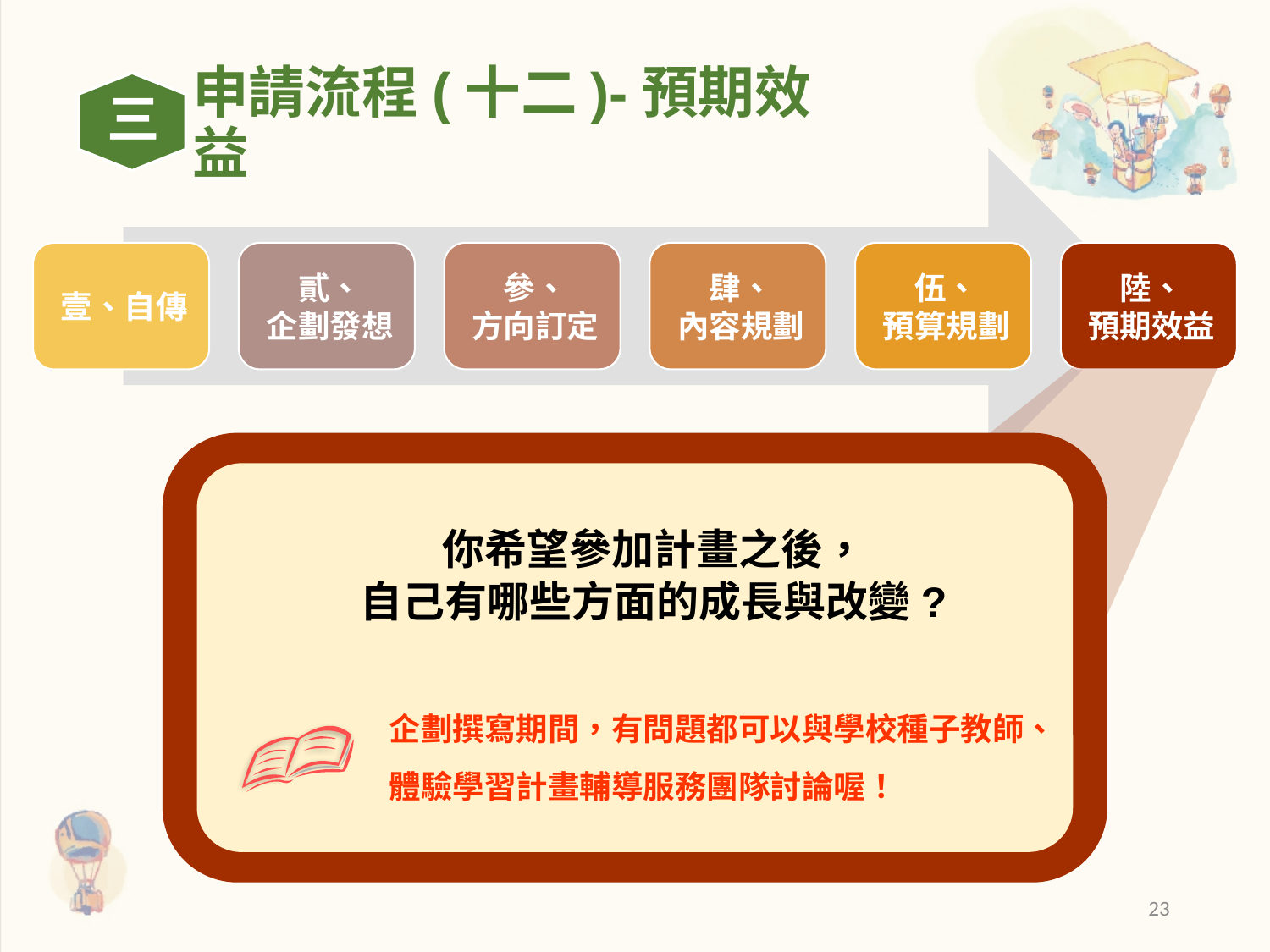

三
申請流程(十二)-預期效益
壹、自傳
貳、
企劃發想
參、
方向訂定
肆、
內容規劃
伍、
預算規劃
陸、
預期效益

你希望參加計畫之後，
自己有哪些方面的成長與改變?
企劃撰寫期間，有問題都可以與學校種子教師、體驗學習計畫輔導服務團隊討論喔！

23